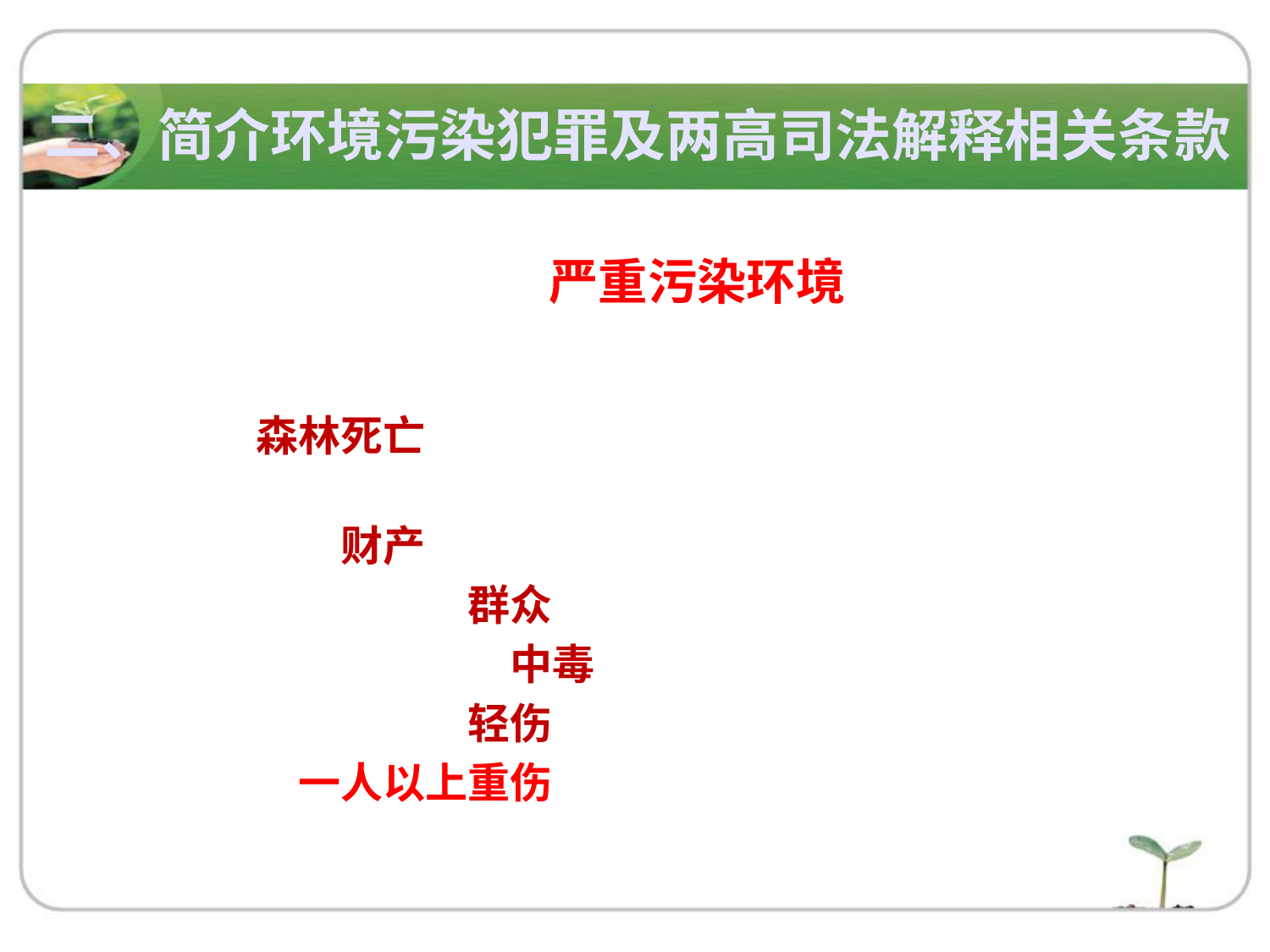

二、简介环境污染犯罪及两高司法解释相关条款

两高司法解释“严重污染环境”之认定

（八）致使森林死亡五十立方米以上，或者幼树死亡二千五百株以上的；
（九）致使公私财产损失三十万元以上的；
（十）致使疏散、转移群众五千人以上的；
（十一）致使三十人以上中毒的；
（十二）致使三人以上轻伤的；
（十三）致使一人以上重伤的；
（十四）其他严重污染环境的情形。